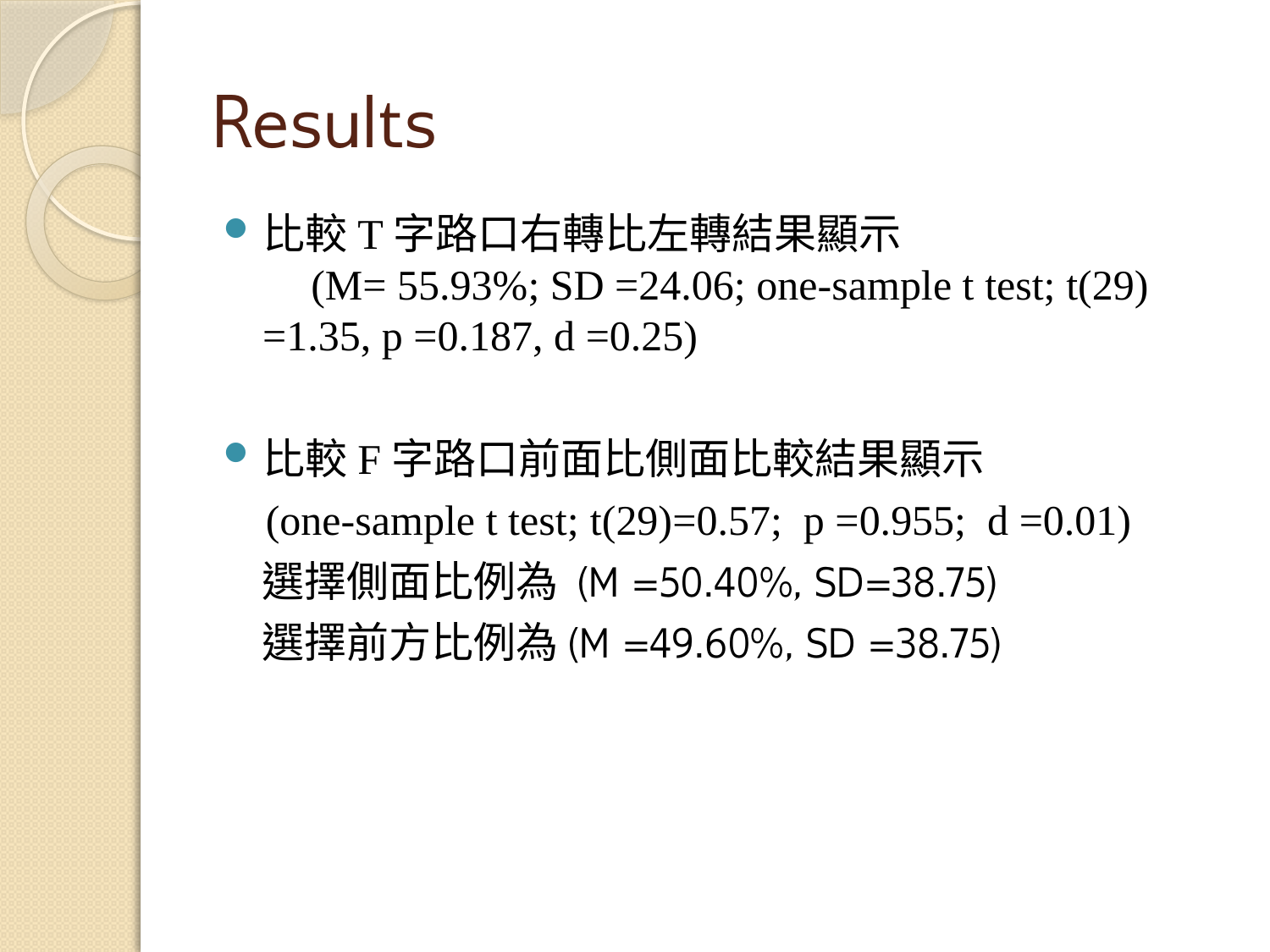

# Results
比較T字路口右轉比左轉結果顯示                                       (M= 55.93%; SD =24.06; one-sample t test; t(29) =1.35, p =0.187, d =0.25)

比較F字路口前面比側面比較結果顯示
    (one-sample t test; t(29)=0.57;  p =0.955;  d =0.01)
   選擇側面比例為 (M =50.40%, SD=38.75)
   選擇前方比例為(M =49.60%, SD =38.75)